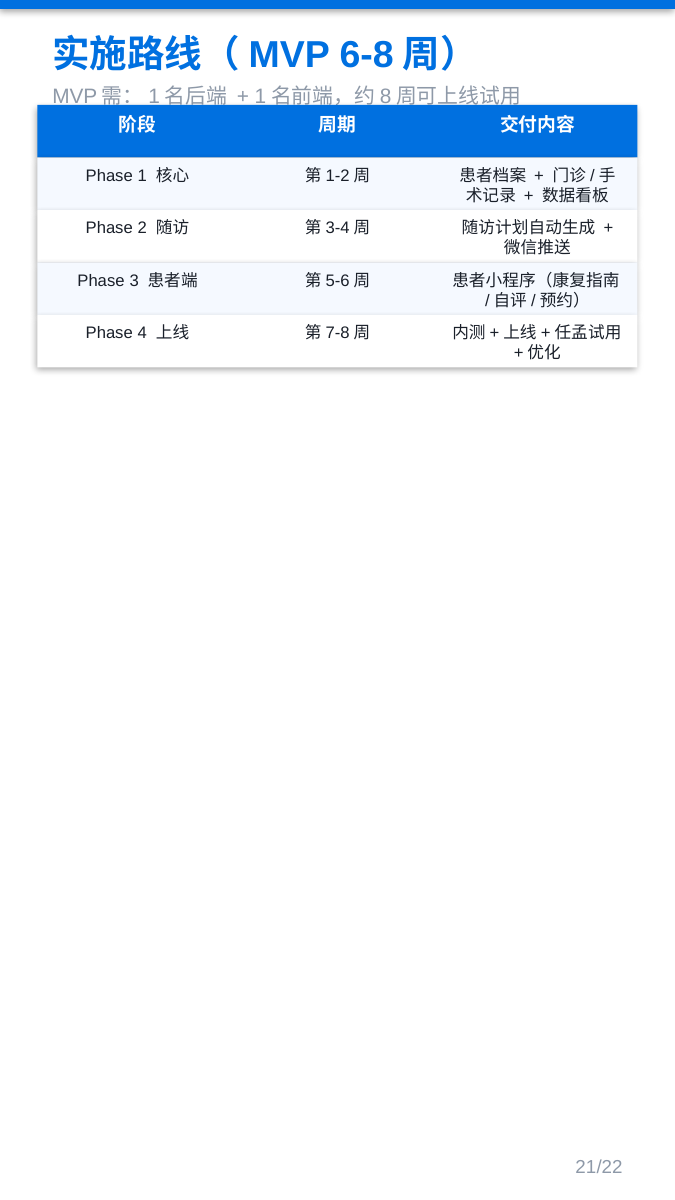

实施路线（MVP 6-8周）
MVP需：1名后端 + 1名前端，约8周可上线试用

阶段
周期
交付内容

Phase 1 核心
第1-2周
患者档案 + 门诊/手术记录 + 数据看板

Phase 2 随访
第3-4周
随访计划自动生成 + 微信推送

Phase 3 患者端
第5-6周
患者小程序（康复指南/自评/预约）

Phase 4 上线
第7-8周
内测+上线+任孟试用+优化
21/22